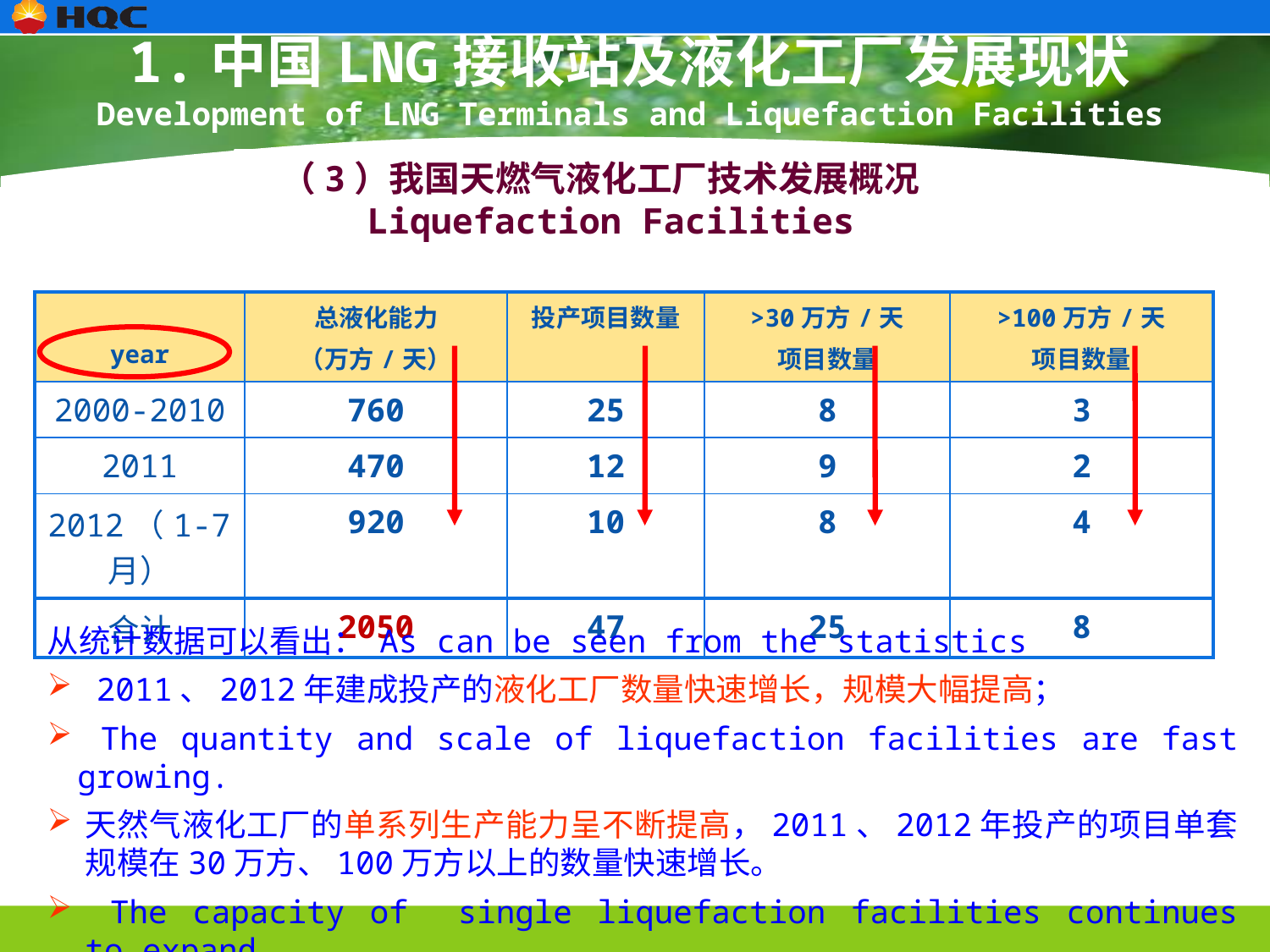

1.中国LNG接收站及液化工厂发展现状
Development of LNG Terminals and Liquefaction Facilities of China
（3）我国天燃气液化工厂技术发展概况
 Liquefaction Facilities
| year | 总液化能力 （万方/天） | 投产项目数量 | >30万方/天 项目数量 | >100万方/天 项目数量 |
| --- | --- | --- | --- | --- |
| 2000-2010 | 760 | 25 | 8 | 3 |
| 2011 | 470 | 12 | 9 | 2 |
| 2012（1-7月） | 920 | 10 | 8 | 4 |
| 合计 | 2050 | 47 | 25 | 8 |

从统计数据可以看出： As can be seen from the statistics
 2011、2012年建成投产的液化工厂数量快速增长，规模大幅提高；
 The quantity and scale of liquefaction facilities are fast growing.
天然气液化工厂的单系列生产能力呈不断提高，2011、2012年投产的项目单套规模在30万方、100万方以上的数量快速增长。
 The capacity of  single liquefaction facilities continues to expand.